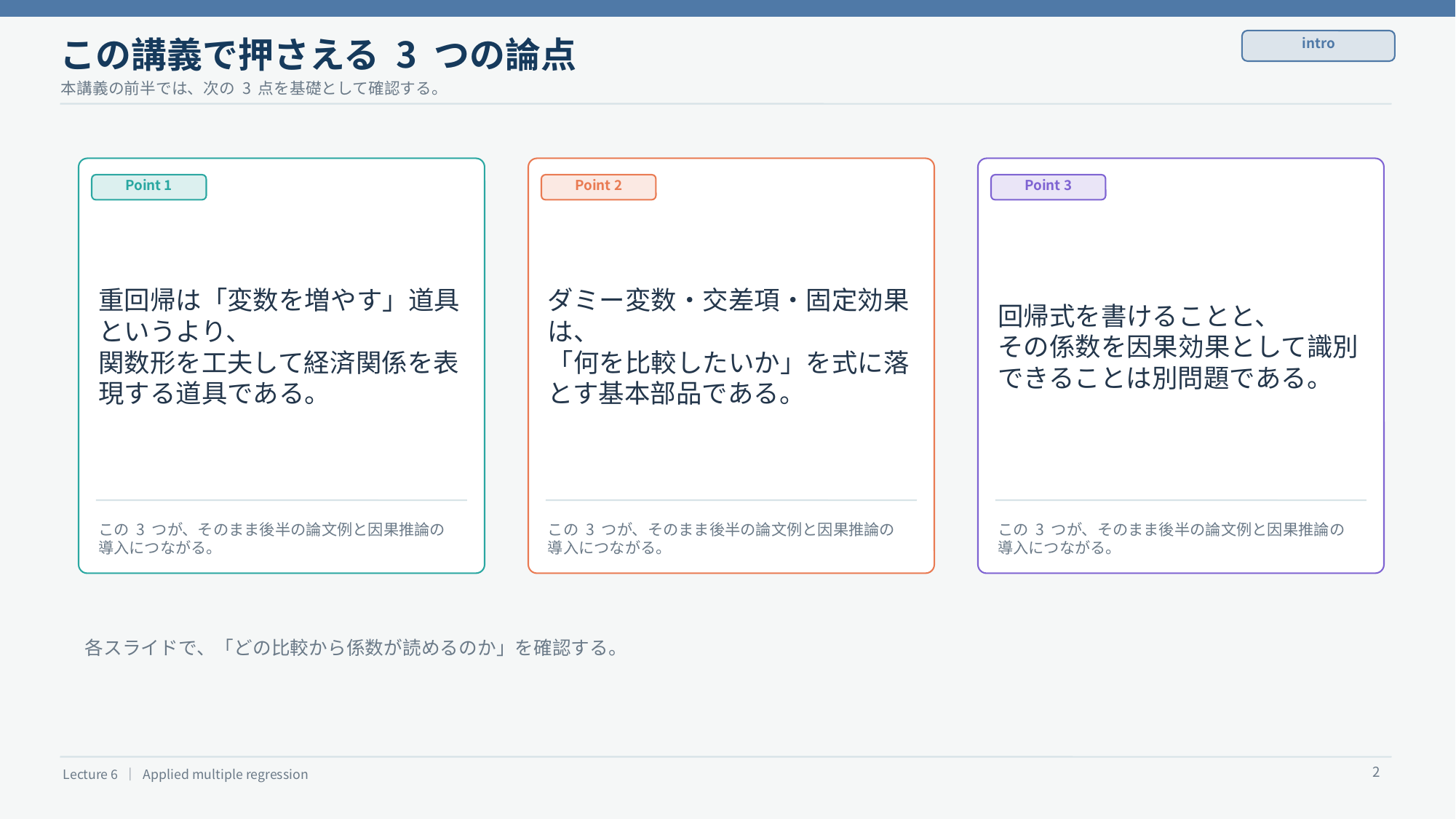

この講義で押さえる 3 つの論点
intro
本講義の前半では、次の 3 点を基礎として確認する。

Point 1
Point 2
Point 3
重回帰は「変数を増やす」道具というより、
関数形を工夫して経済関係を表現する道具である。
ダミー変数・交差項・固定効果は、
「何を比較したいか」を式に落とす基本部品である。
回帰式を書けることと、
その係数を因果効果として識別できることは別問題である。

この 3 つが、そのまま後半の論文例と因果推論の導入につながる。
この 3 つが、そのまま後半の論文例と因果推論の導入につながる。
この 3 つが、そのまま後半の論文例と因果推論の導入につながる。
各スライドで、「どの比較から係数が読めるのか」を確認する。

2
Lecture 6 ｜ Applied multiple regression